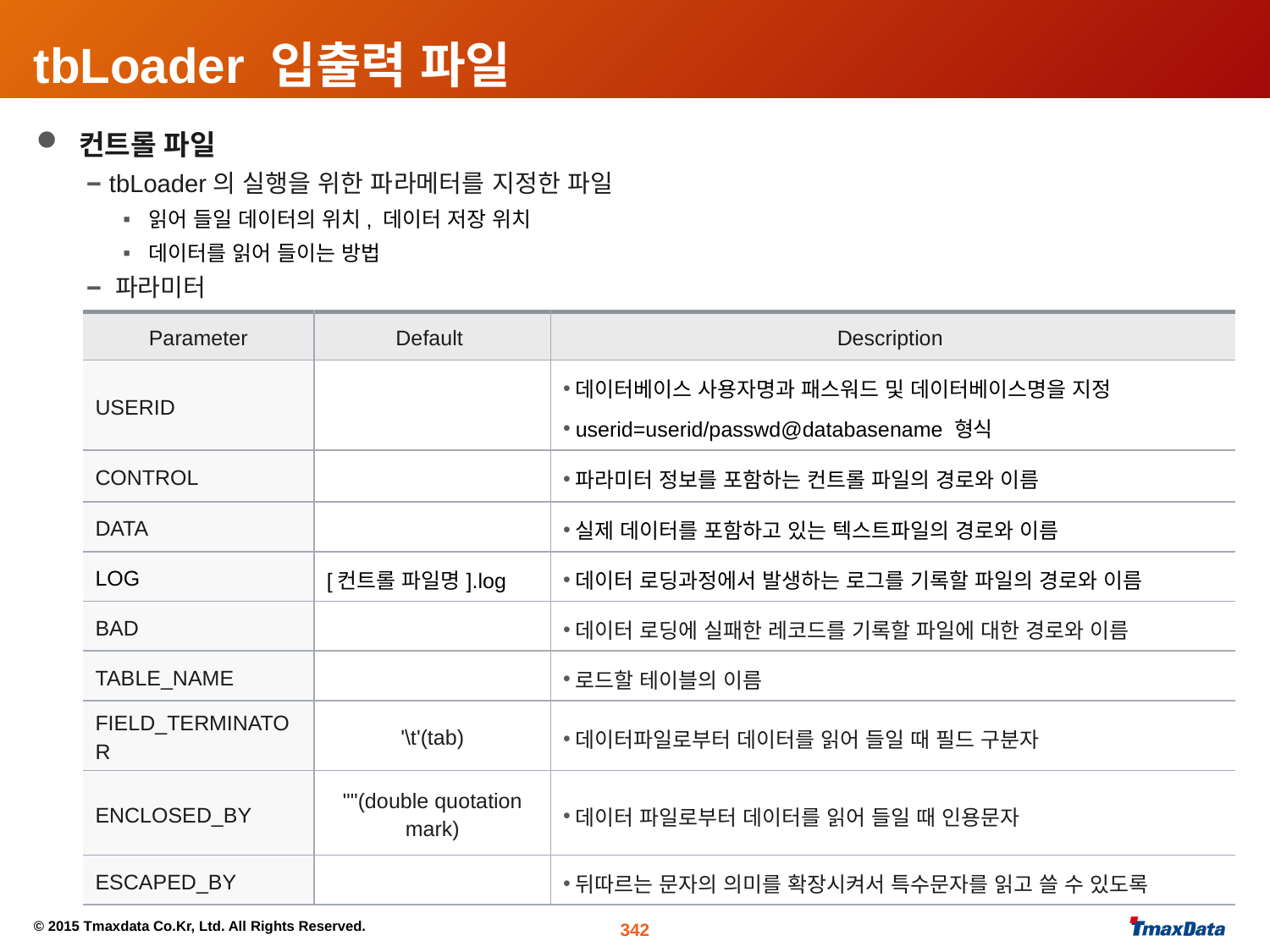

# tbLoader 입출력 파일
 컨트롤 파일
 tbLoader의 실행을 위한 파라메터를 지정한 파일
읽어 들일 데이터의 위치, 데이터 저장 위치
데이터를 읽어 들이는 방법
 파라미터
| Parameter | Default | Description |
| --- | --- | --- |
| USERID |  | 데이터베이스 사용자명과 패스워드 및 데이터베이스명을 지정 userid=userid/passwd@databasename 형식 |
| CONTROL |  | 파라미터 정보를 포함하는 컨트롤 파일의 경로와 이름 |
| DATA |  | 실제 데이터를 포함하고 있는 텍스트파일의 경로와 이름 |
| LOG | [컨트롤 파일명].log | 데이터 로딩과정에서 발생하는 로그를 기록할 파일의 경로와 이름 |
| BAD |  | 데이터 로딩에 실패한 레코드를 기록할 파일에 대한 경로와 이름 |
| TABLE\_NAME |  | 로드할 테이블의 이름 |
| FIELD\_TERMINATOR | '\t'(tab) | 데이터파일로부터 데이터를 읽어 들일 때 필드 구분자 |
| ENCLOSED\_BY | '"'(double quotation mark) | 데이터 파일로부터 데이터를 읽어 들일 때 인용문자 |
| ESCAPED\_BY |  | 뒤따르는 문자의 의미를 확장시켜서 특수문자를 읽고 쓸 수 있도록 |